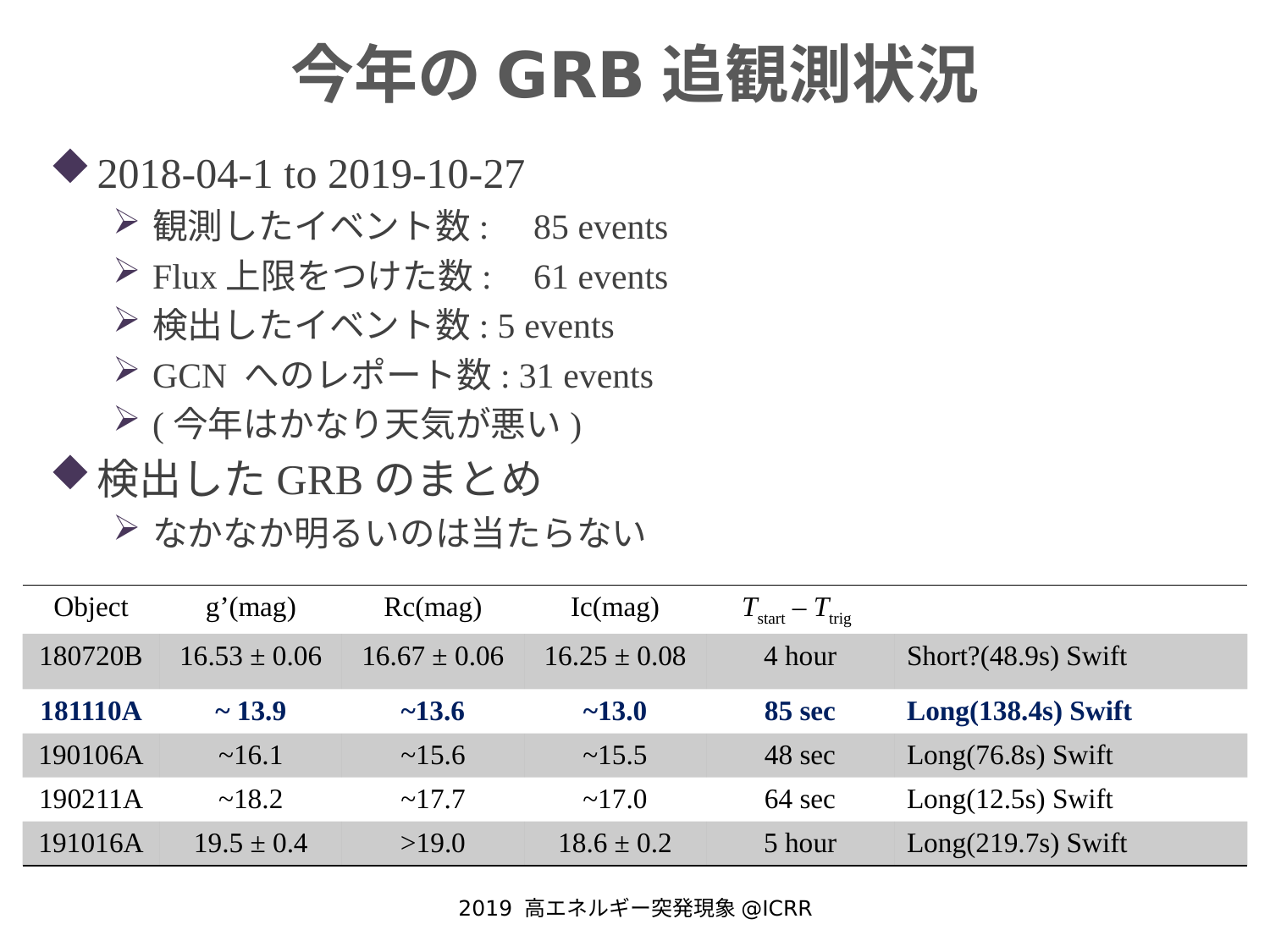

# 今年のGRB追観測状況
2018-04-1 to 2019-10-27
観測したイベント数:	85 events
Flux上限をつけた数:	61 events
検出したイベント数: 5 events
GCN へのレポート数: 31 events
(今年はかなり天気が悪い)
検出したGRBのまとめ
なかなか明るいのは当たらない
| Object | g’(mag) | Rc(mag) | Ic(mag) | Tstart – Ttrig |  |
| --- | --- | --- | --- | --- | --- |
| 180720B | 16.53 ± 0.06 | 16.67 ± 0.06 | 16.25 ± 0.08 | 4 hour | Short?(48.9s) Swift |
| 181110A | ~ 13.9 | ~13.6 | ~13.0 | 85 sec | Long(138.4s) Swift |
| 190106A | ~16.1 | ~15.6 | ~15.5 | 48 sec | Long(76.8s) Swift |
| 190211A | ~18.2 | ~17.7 | ~17.0 | 64 sec | Long(12.5s) Swift |
| 191016A | 19.5 ± 0.4 | >19.0 | 18.6 ± 0.2 | 5 hour | Long(219.7s) Swift |
2019 高エネルギー突発現象@ICRR